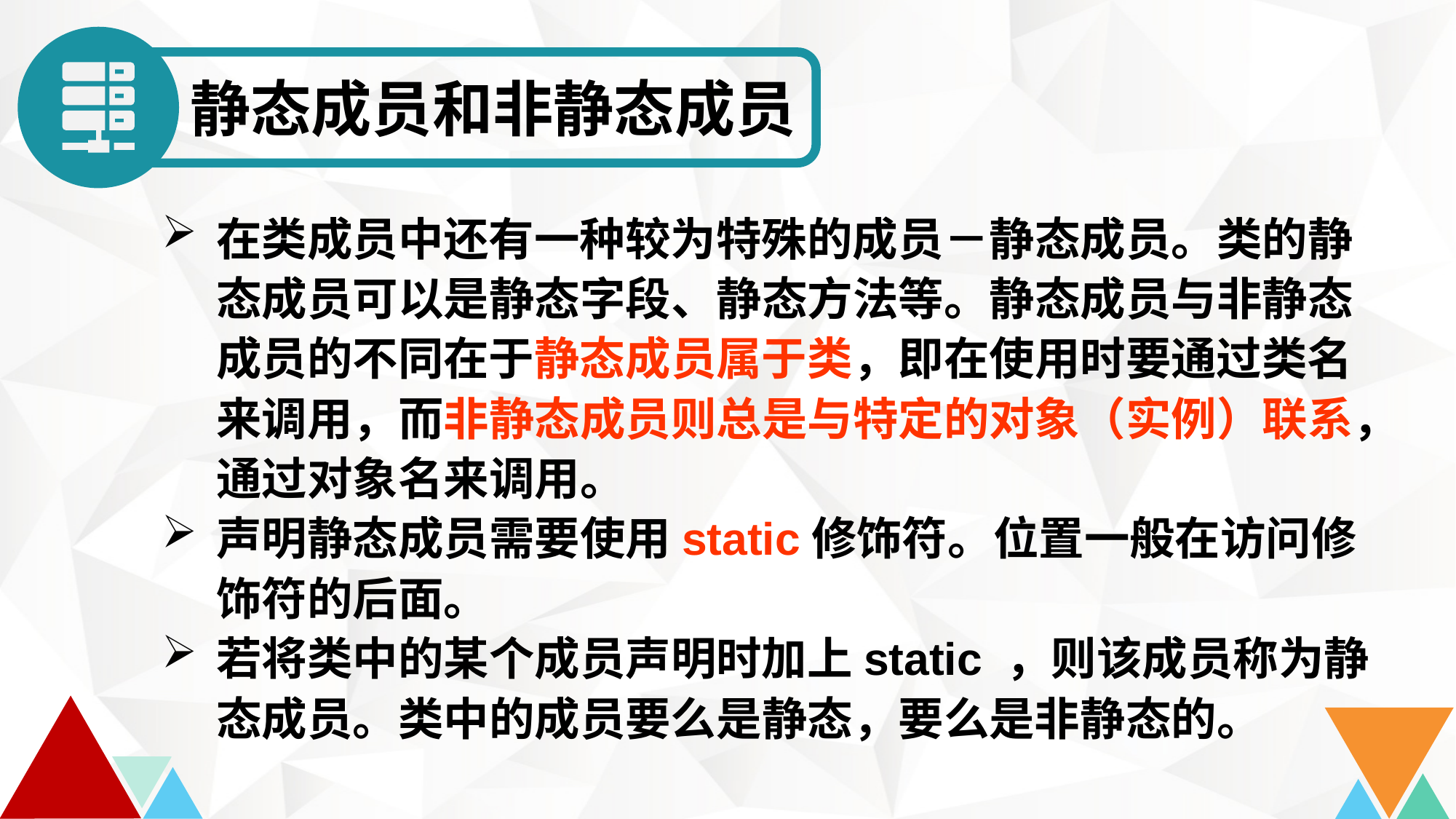

静态成员和非静态成员
在类成员中还有一种较为特殊的成员－静态成员。类的静态成员可以是静态字段、静态方法等。静态成员与非静态成员的不同在于静态成员属于类，即在使用时要通过类名来调用，而非静态成员则总是与特定的对象（实例）联系，通过对象名来调用。
声明静态成员需要使用static修饰符。位置一般在访问修饰符的后面。
若将类中的某个成员声明时加上static ，则该成员称为静态成员。类中的成员要么是静态，要么是非静态的。